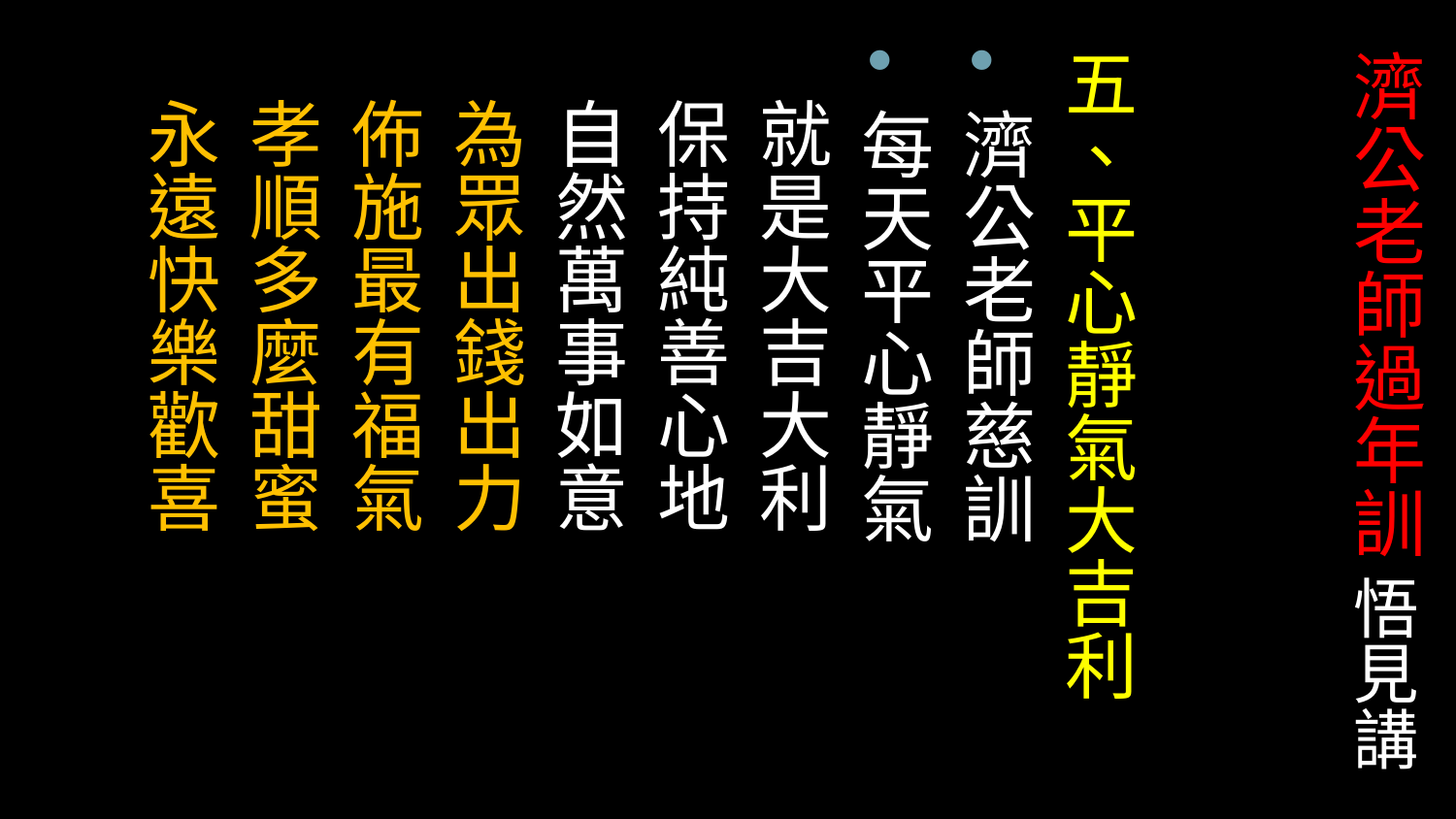

五、平心靜氣大吉利
濟公老師慈訓
每天平心靜氣
  就是大吉大利
  保持純善心地
  自然萬事如意
  為眾出錢出力
  佈施最有福氣
  孝順多麼甜蜜
  永遠快樂歡喜

# 濟公老師過年訓 悟見講